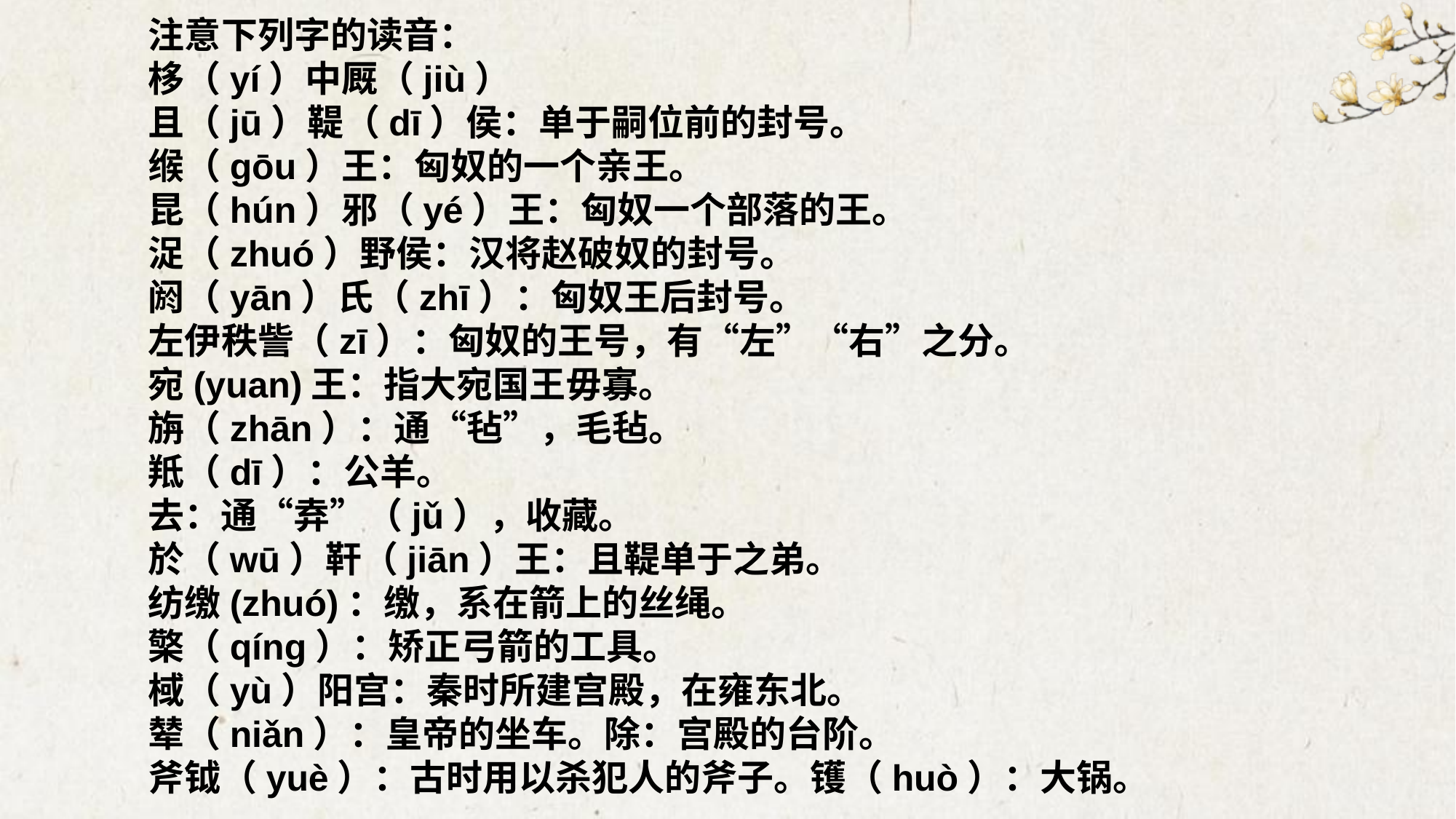

注意下列字的读音：
栘（yí）中厩（jiù）
且（jū）鞮（dī）侯：单于嗣位前的封号。
缑（gōu）王：匈奴的一个亲王。
昆（hún）邪（yé）王：匈奴一个部落的王。
浞（zhuó）野侯：汉将赵破奴的封号。
阏（yān）氏（zhī）：匈奴王后封号。
左伊秩訾（zī）：匈奴的王号，有“左”“右”之分。
宛(yuan)王：指大宛国王毋寡。
旃（zhān）：通“毡”，毛毡。
羝（dī）：公羊。
去：通“弆”（jǔ），收藏。
於（wū）靬（jiān）王：且鞮单于之弟。
纺缴(zhuó)：缴，系在箭上的丝绳。
檠（qíng）：矫正弓箭的工具。
棫（yù）阳宫：秦时所建宫殿，在雍东北。
辇（niǎn）：皇帝的坐车。除：宫殿的台阶。
斧钺（yuè）：古时用以杀犯人的斧子。镬（huò）：大锅。